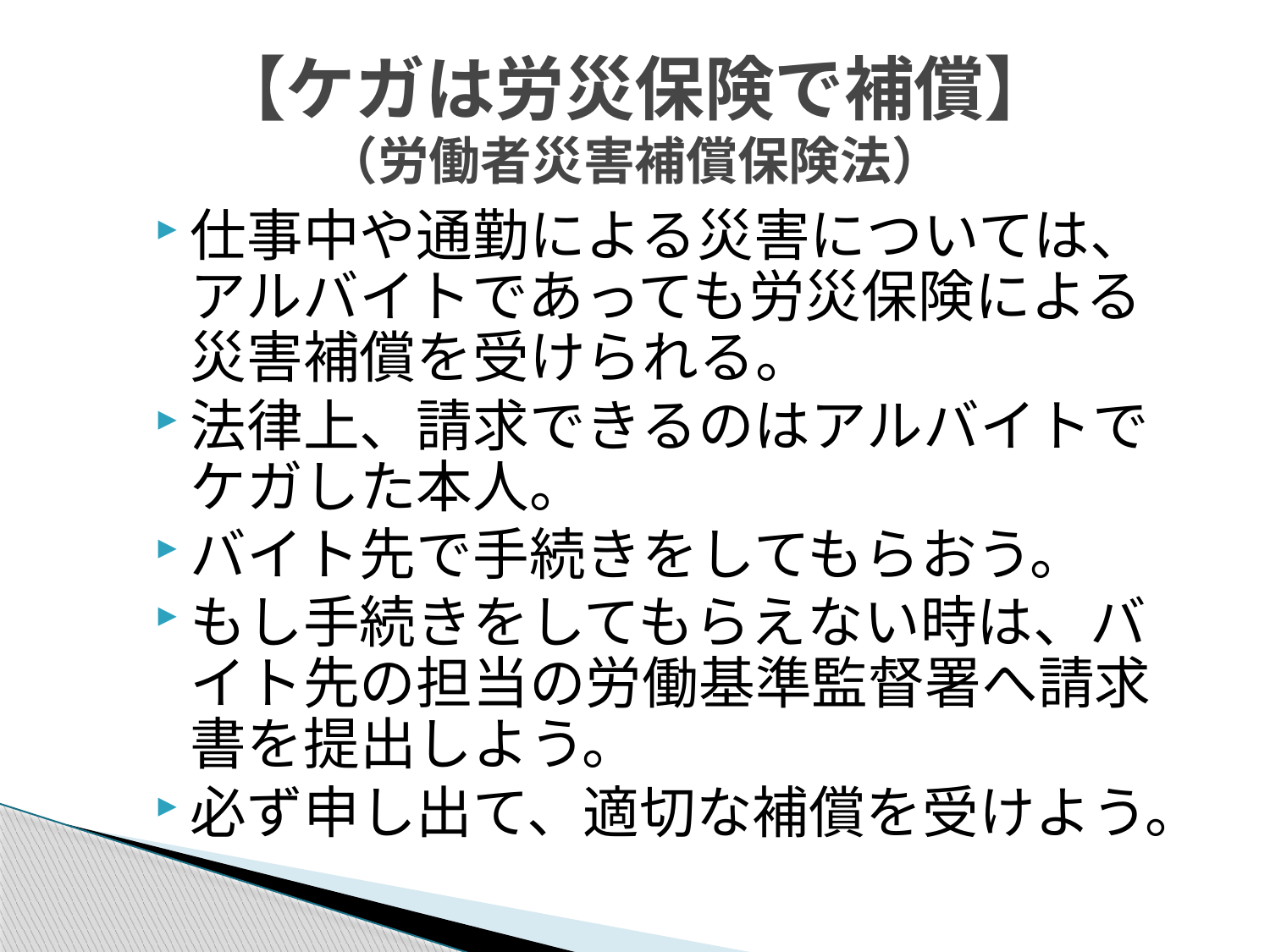

# 【ケガは労災保険で補償】 （労働者災害補償保険法）
仕事中や通勤による災害については、アルバイトであっても労災保険による災害補償を受けられる。
法律上、請求できるのはアルバイトでケガした本人。
バイト先で手続きをしてもらおう。
もし手続きをしてもらえない時は、バイト先の担当の労働基準監督署へ請求書を提出しよう。
必ず申し出て、適切な補償を受けよう。